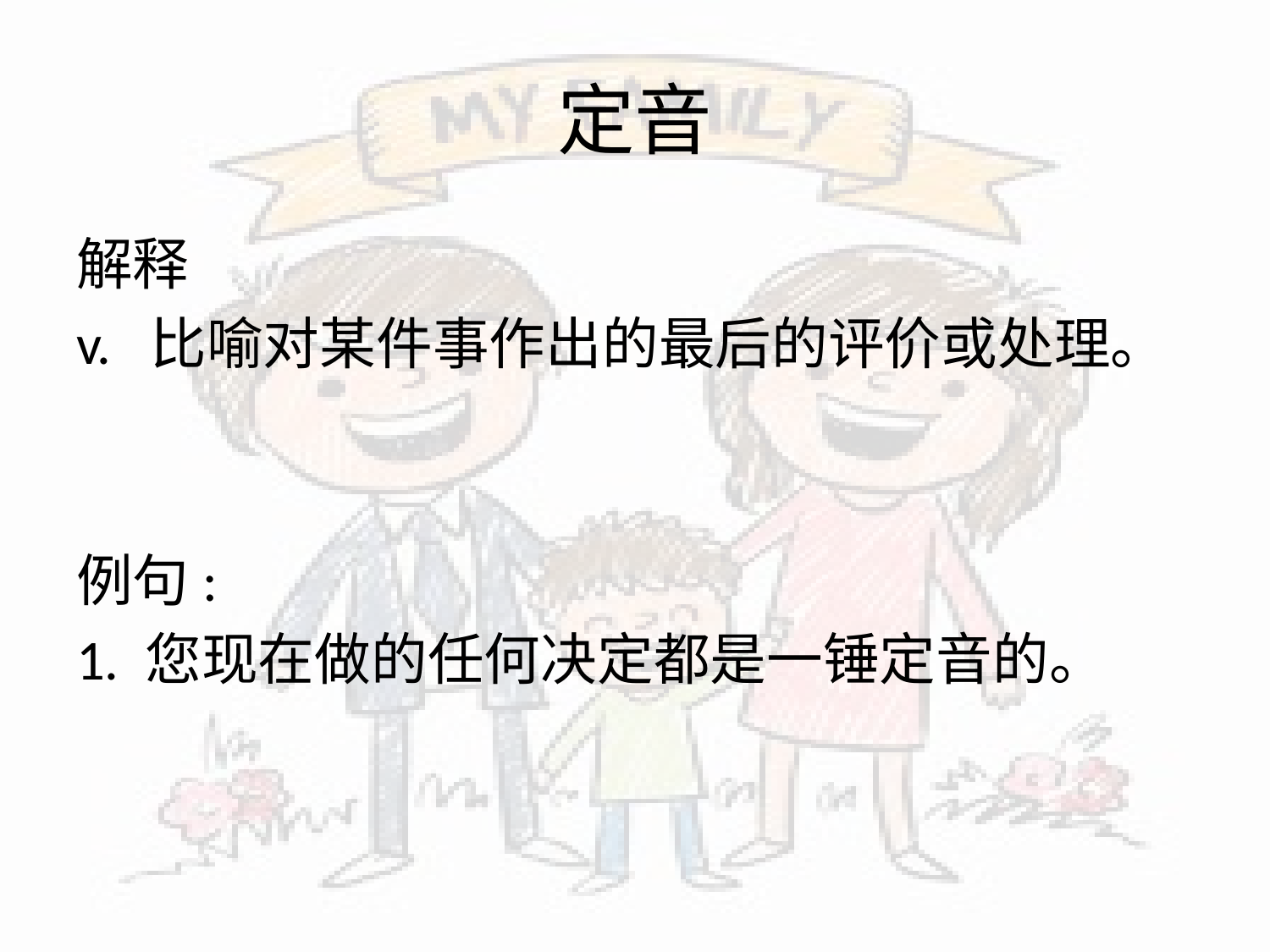

# 定音
解释
v.  比喻对某件事作出的最后的评价或处理。

例句:
1. 您现在做的任何决定都是一锤定音的。